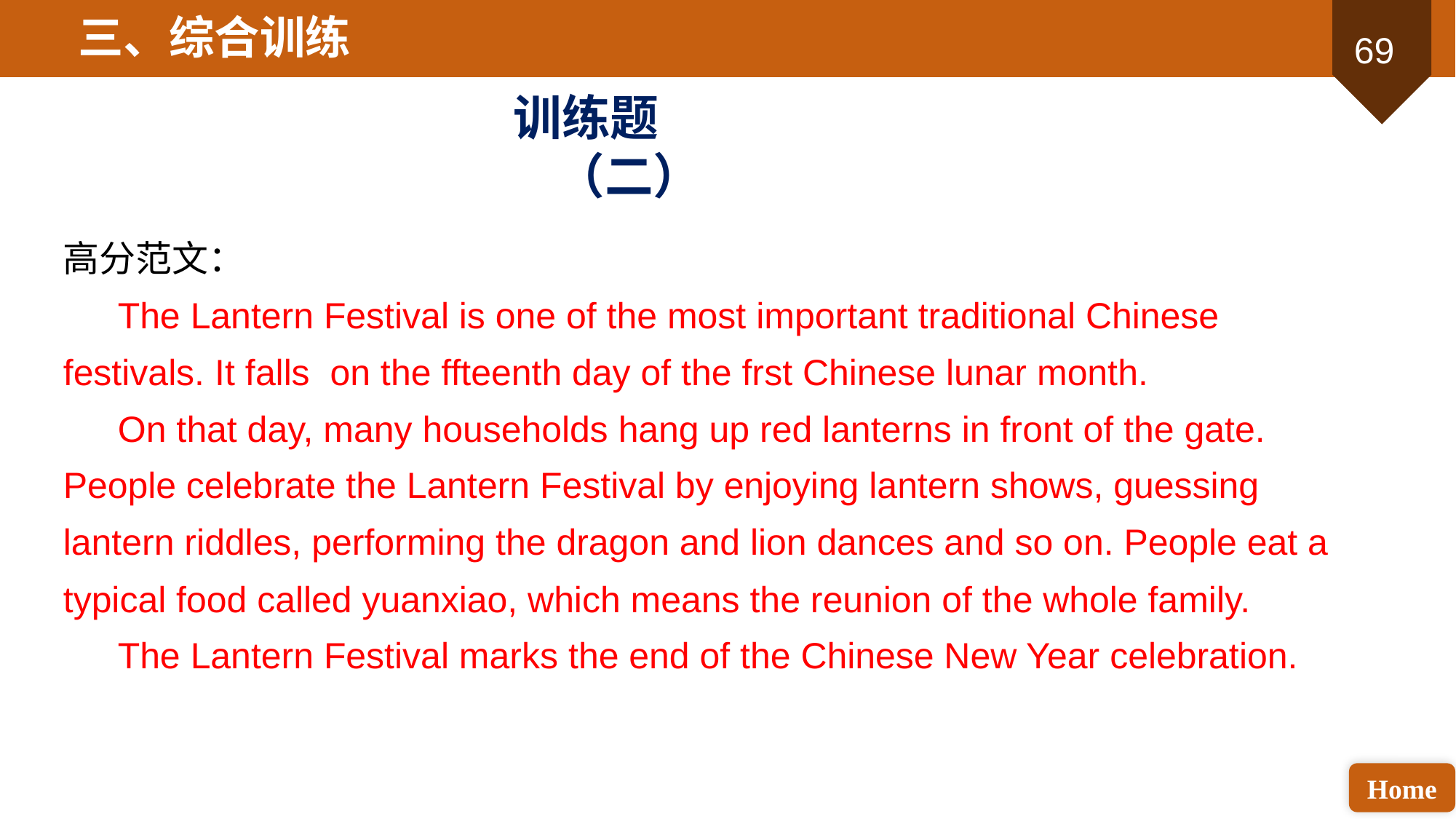

三、综合训练
训练题（二）
高分范文：
The Lantern Festival is one of the most important traditional Chinese festivals. It falls  on the ffteenth day of the frst Chinese lunar month.
On that day, many households hang up red lanterns in front of the gate. People celebrate the Lantern Festival by enjoying lantern shows, guessing lantern riddles, performing the dragon and lion dances and so on. People eat a typical food called yuanxiao, which means the reunion of the whole family.
The Lantern Festival marks the end of the Chinese New Year celebration.